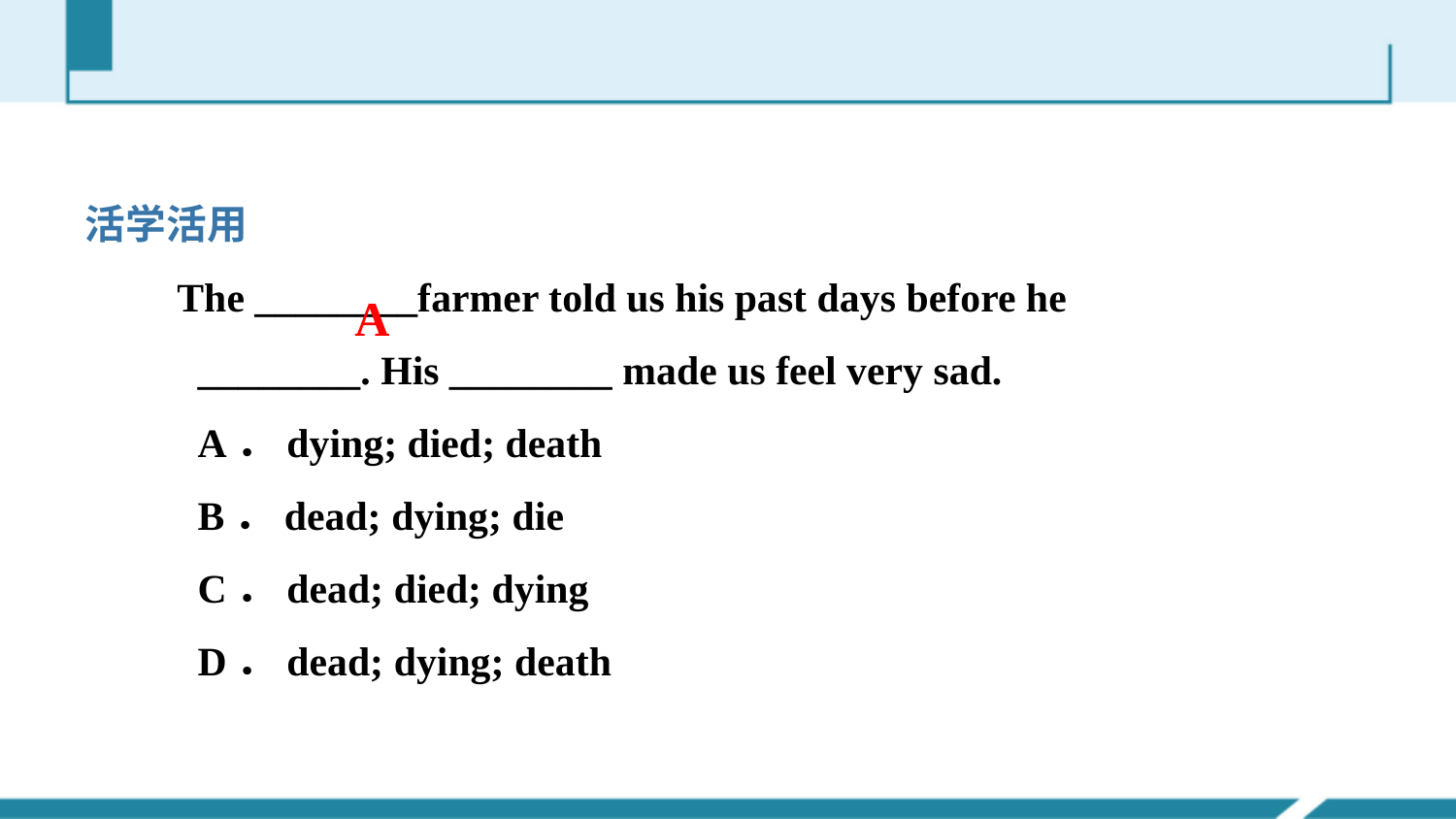

活学活用
         The ________farmer told us his past days before he
           ________. His ________ made us feel very sad.
           A．dying; died; death
           B．dead; dying; die
           C．dead; died; dying
           D．dead; dying; death
A